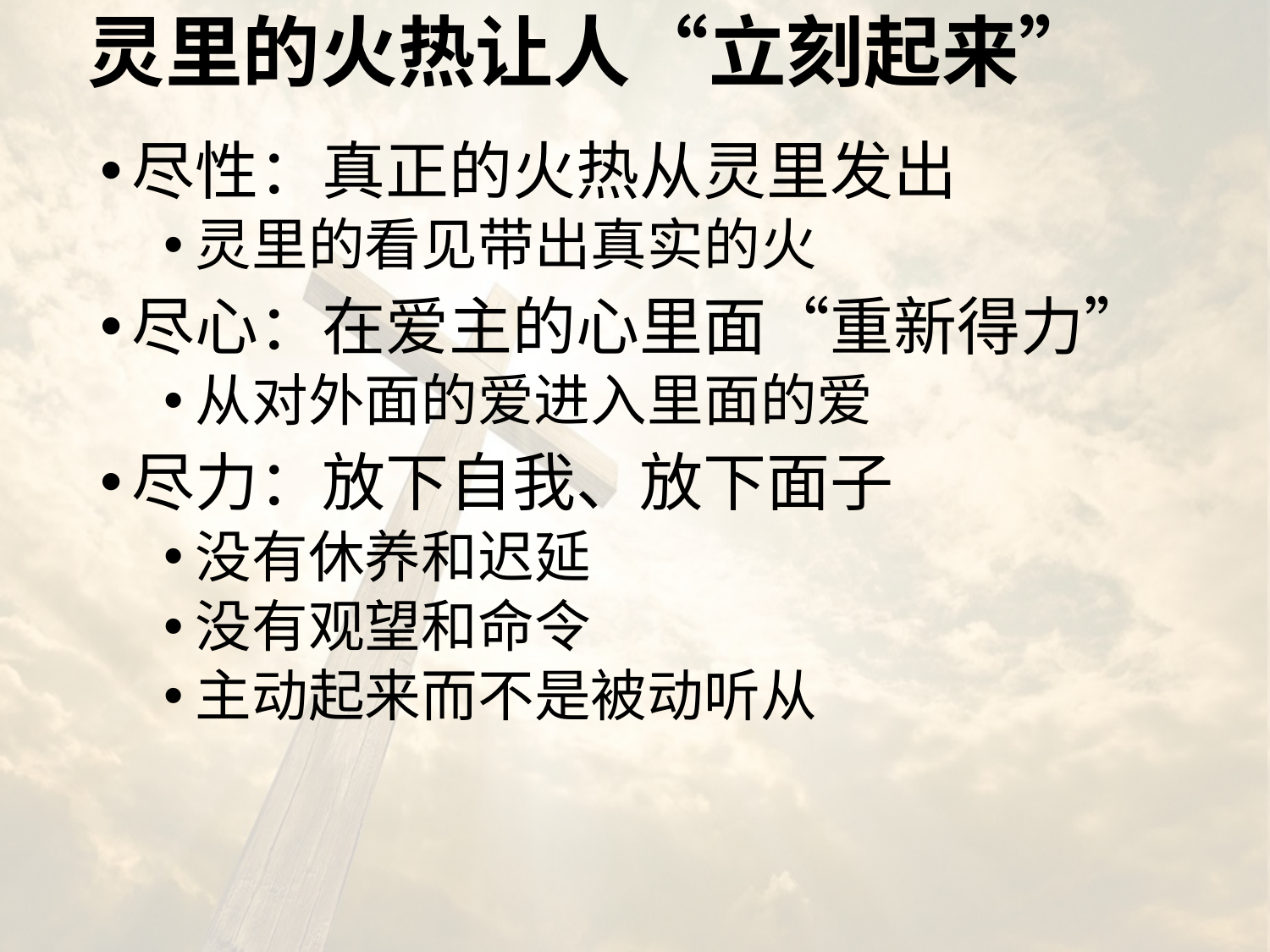

# 灵里的火热让人“立刻起来”
尽性：真正的火热从灵里发出
灵里的看见带出真实的火
尽心：在爱主的心里面“重新得力”
从对外面的爱进入里面的爱
尽力：放下自我、放下面子
没有休养和迟延
没有观望和命令
主动起来而不是被动听从